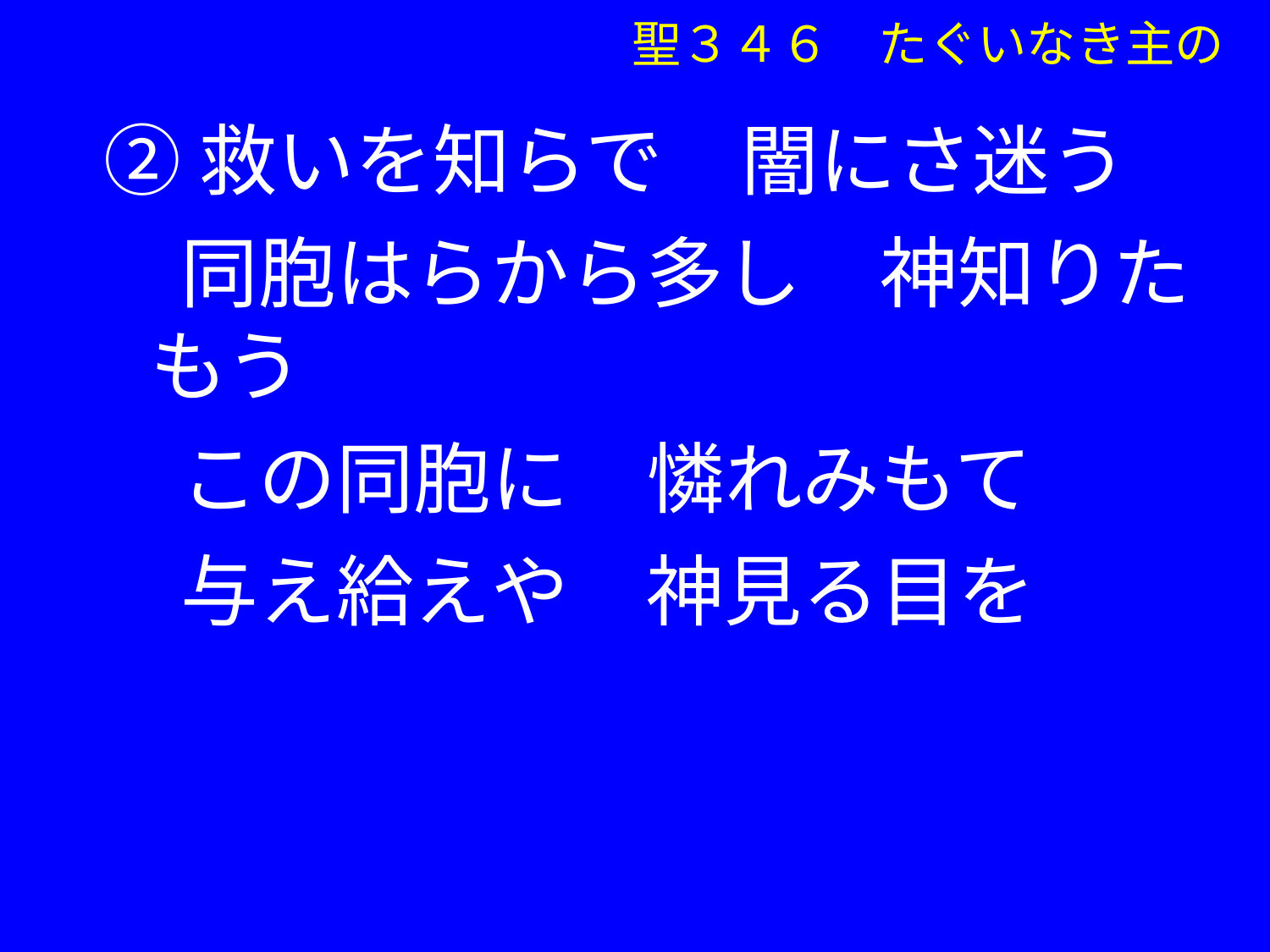

②救いを知らで　闇にさ迷う
　同胞はらから多し　神知りたもう
　この同胞に　憐れみもて
　与え給えや　神見る目を
聖３４６　たぐいなき主の